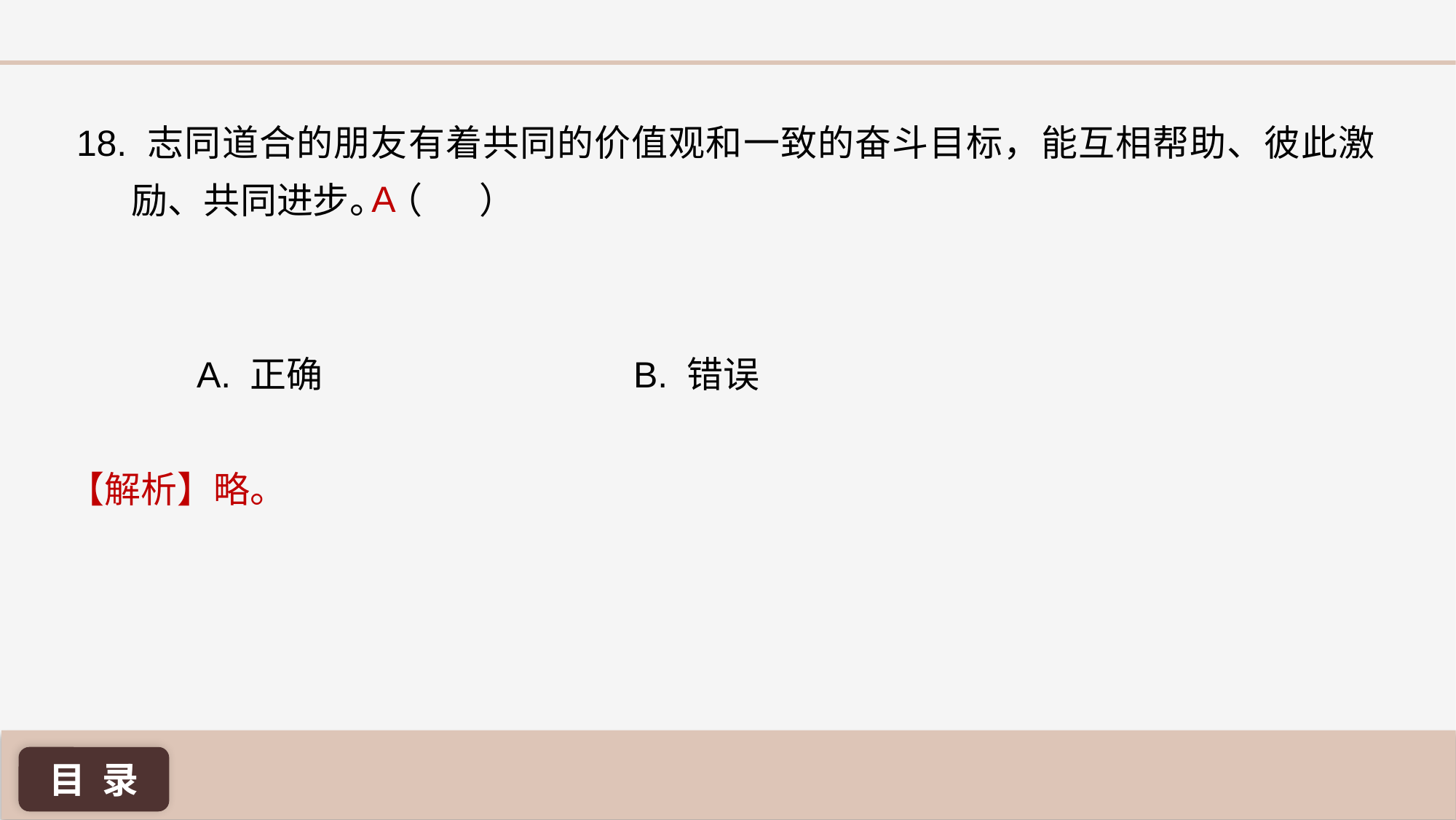

18. 志同道合的朋友有着共同的价值观和一致的奋斗目标，能互相帮助、彼此激励、共同进步。（       ）
A
A. 正确 			B. 错误
【解析】略。